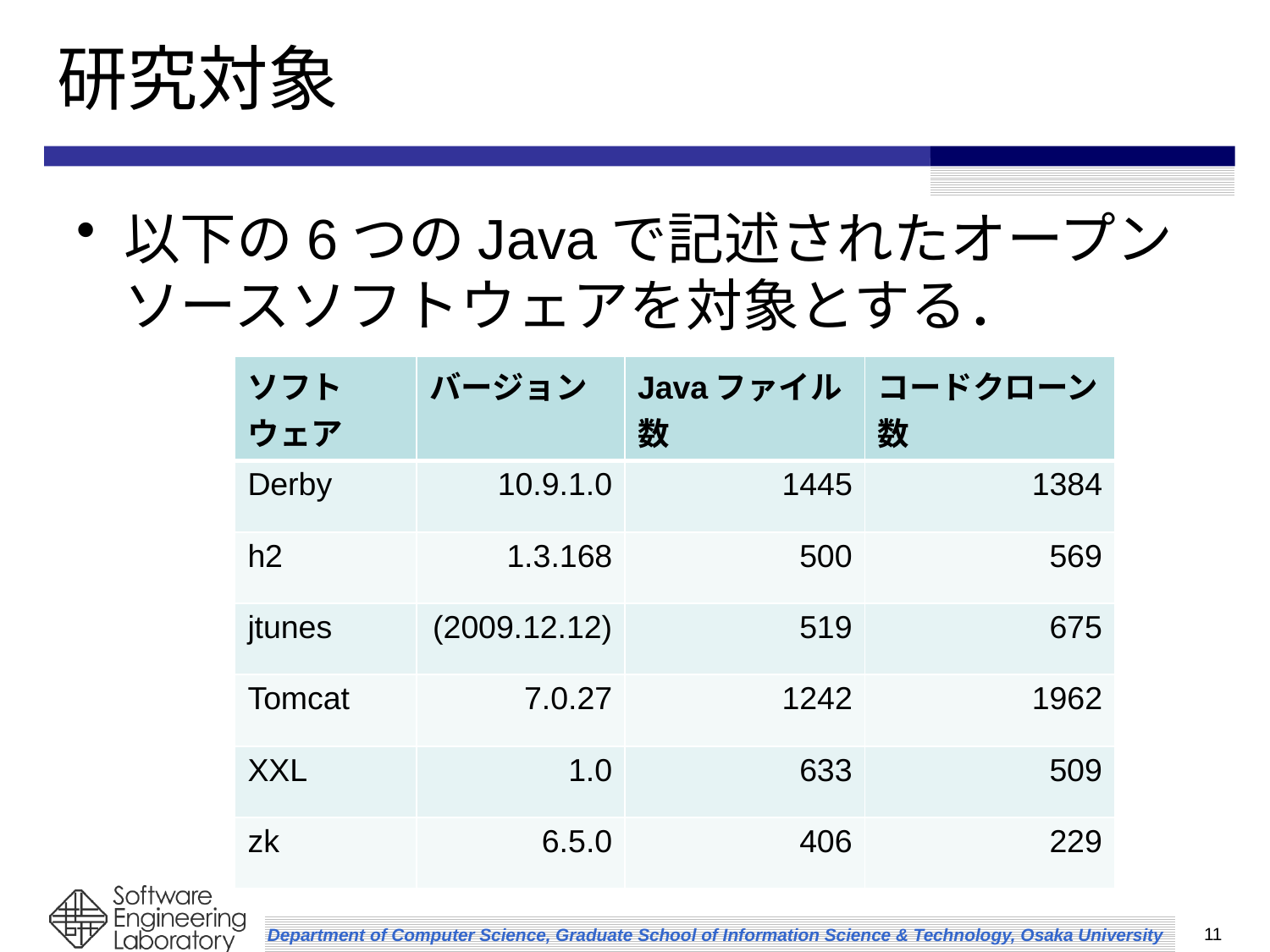

# 研究対象
以下の6つのJavaで記述されたオープンソースソフトウェアを対象とする．
| ソフトウェア | バージョン | Javaファイル数 | コードクローン数 |
| --- | --- | --- | --- |
| Derby | 10.9.1.0 | 1445 | 1384 |
| h2 | 1.3.168 | 500 | 569 |
| jtunes | (2009.12.12) | 519 | 675 |
| Tomcat | 7.0.27 | 1242 | 1962 |
| XXL | 1.0 | 633 | 509 |
| zk | 6.5.0 | 406 | 229 |
11